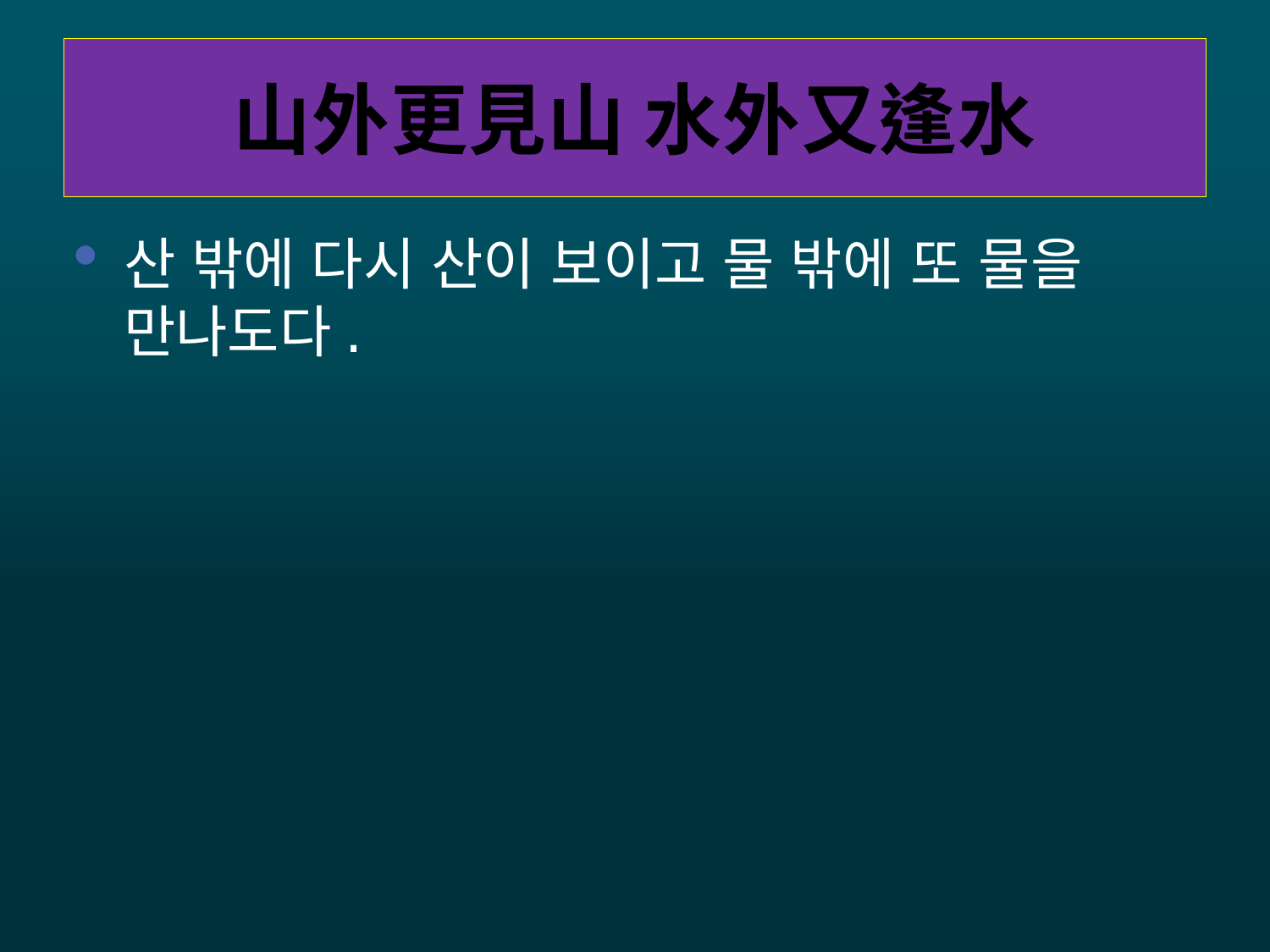

# 山外更見山 水外又逢水
산 밖에 다시 산이 보이고 물 밖에 또 물을 만나도다.